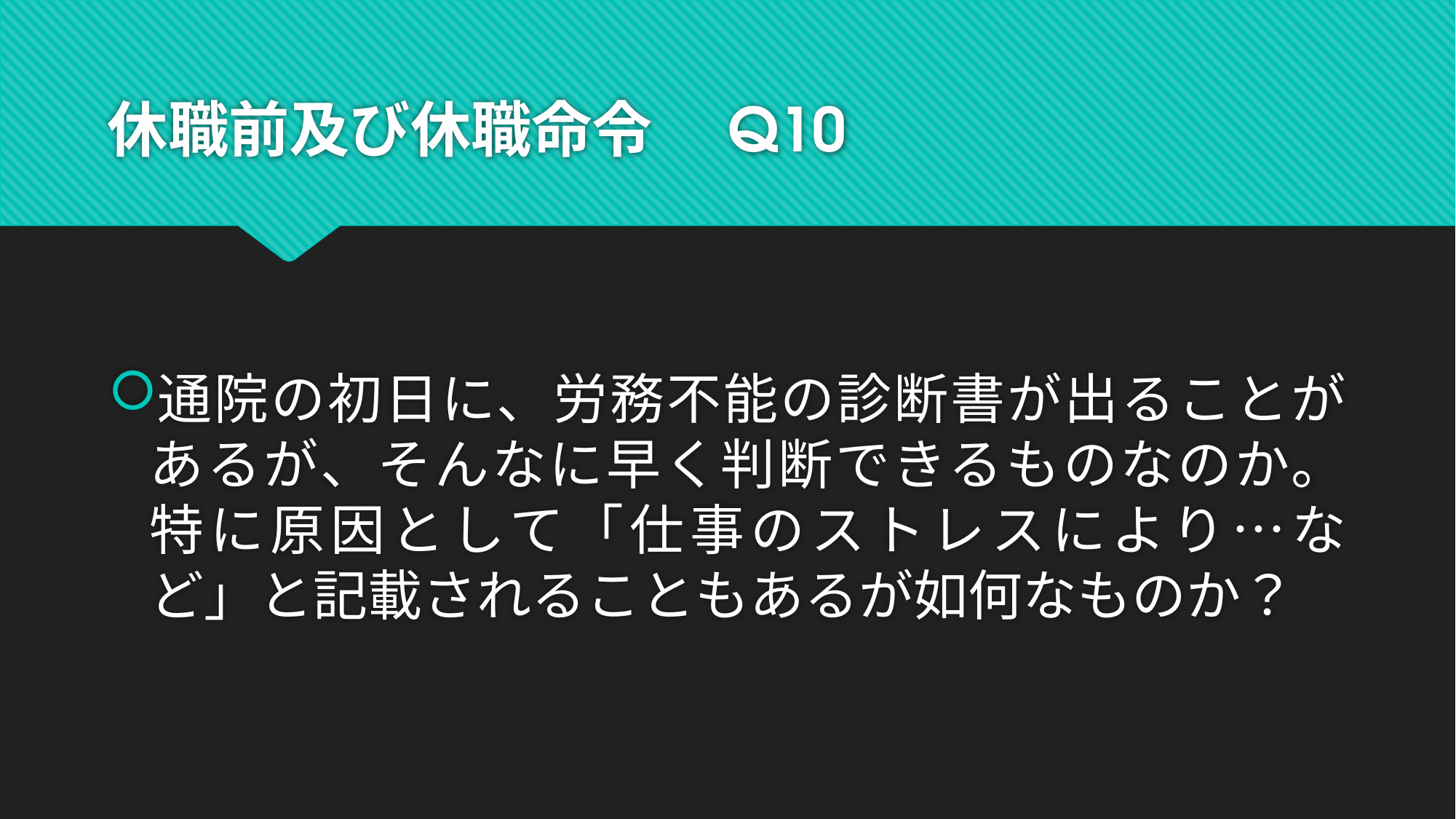

# 休職前及び休職命令　Q10
通院の初日に、労務不能の診断書が出ることがあるが、そんなに早く判断できるものなのか。特に原因として「仕事のストレスにより…など」と記載されることもあるが如何なものか？